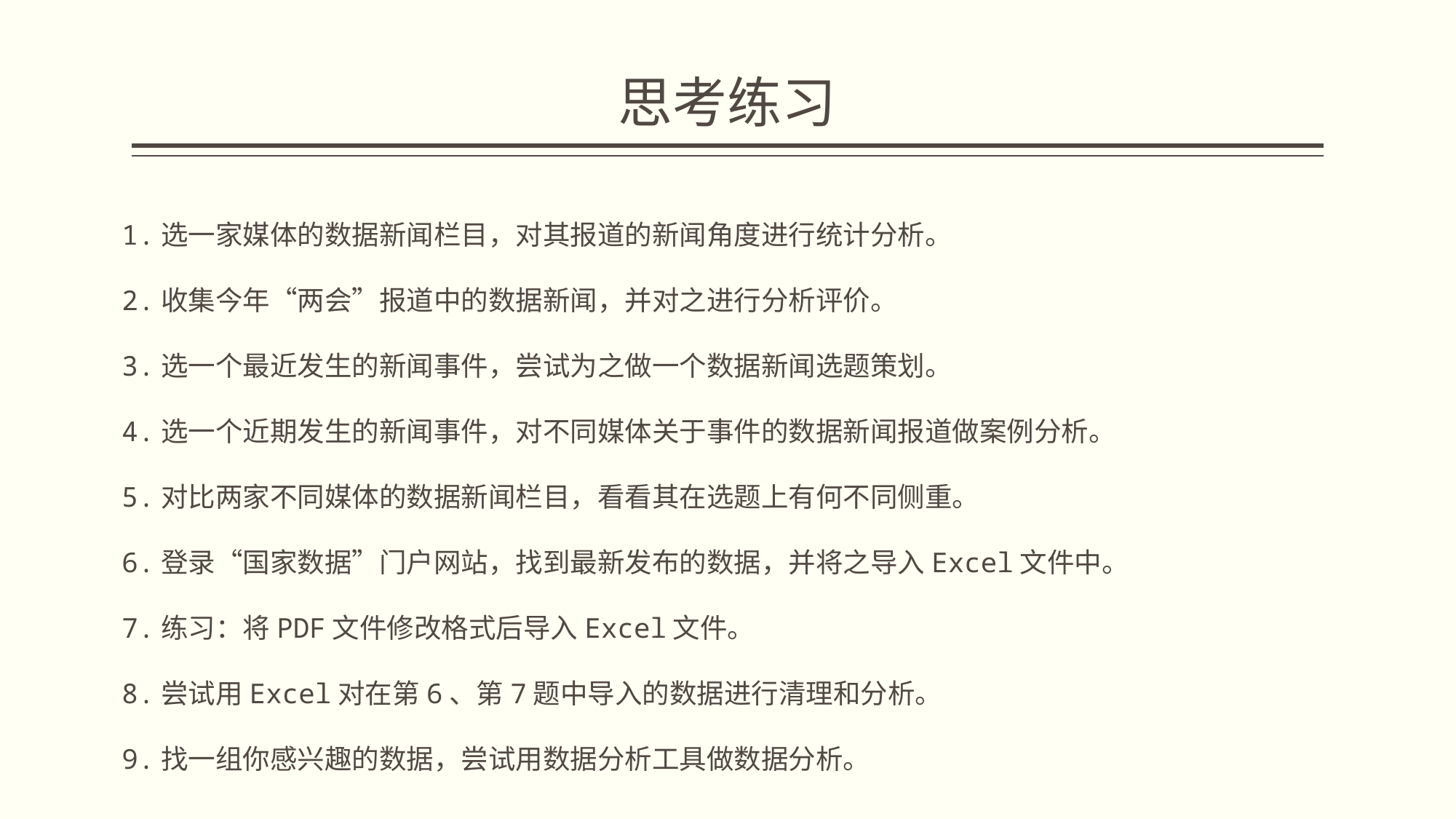

# 思考练习
1.选一家媒体的数据新闻栏目，对其报道的新闻角度进行统计分析。

2.收集今年“两会”报道中的数据新闻，并对之进行分析评价。

3.选一个最近发生的新闻事件，尝试为之做一个数据新闻选题策划。

4.选一个近期发生的新闻事件，对不同媒体关于事件的数据新闻报道做案例分析。

5.对比两家不同媒体的数据新闻栏目，看看其在选题上有何不同侧重。

6.登录“国家数据”门户网站，找到最新发布的数据，并将之导入Excel文件中。

7.练习：将PDF文件修改格式后导入Excel文件。

8.尝试用Excel对在第6、第7题中导入的数据进行清理和分析。

9.找一组你感兴趣的数据，尝试用数据分析工具做数据分析。